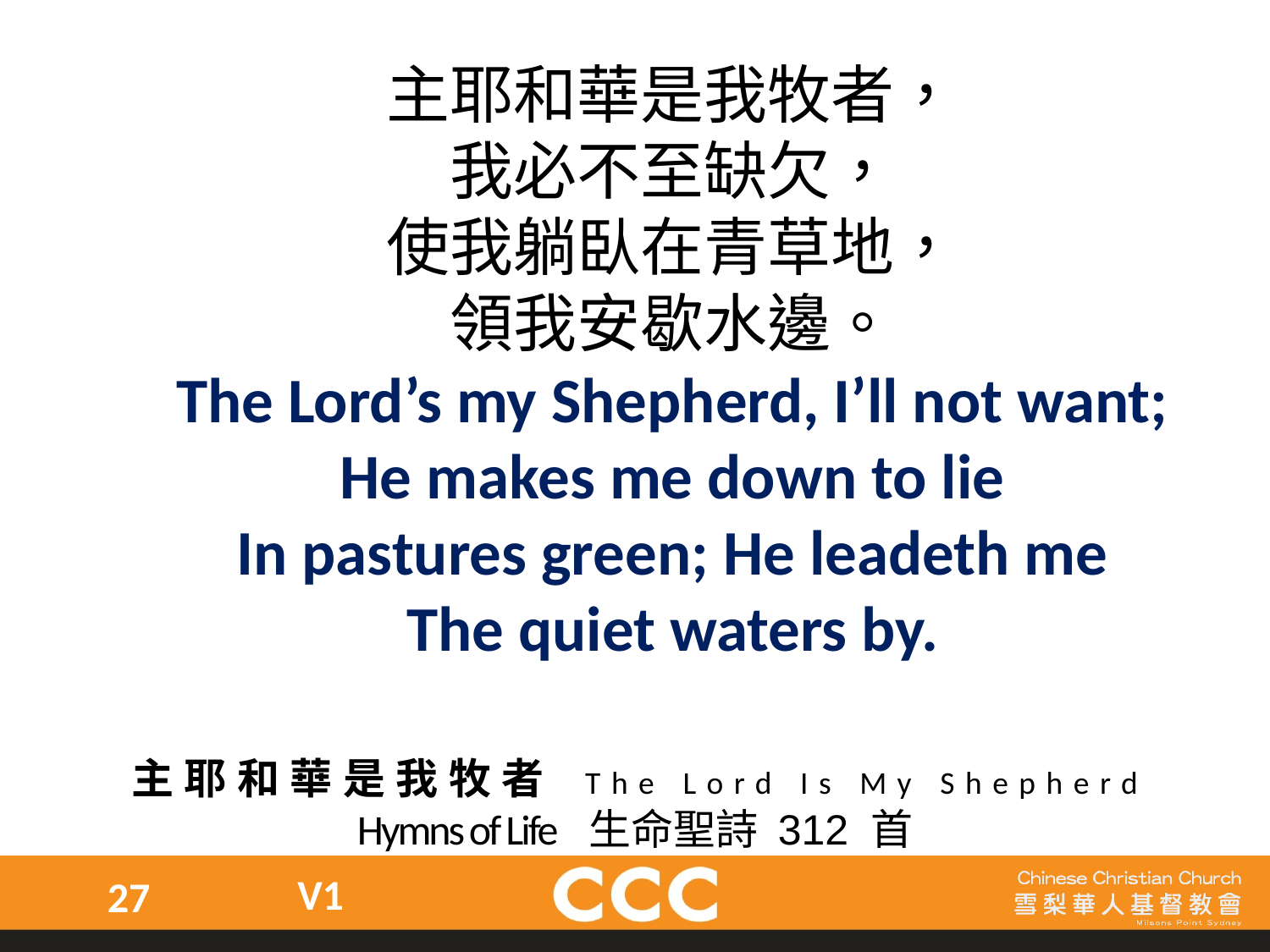

主耶和華是我牧者，
我必不至缺欠，
使我躺臥在青草地，
領我安歇水邊。
The Lord’s my Shepherd, I’ll not want;
He makes me down to lie
In pastures green; He leadeth me
The quiet waters by.
主耶和華是我牧者 The Lord Is My Shepherd
Hymns of Life   生命聖詩 312 首
V1
27